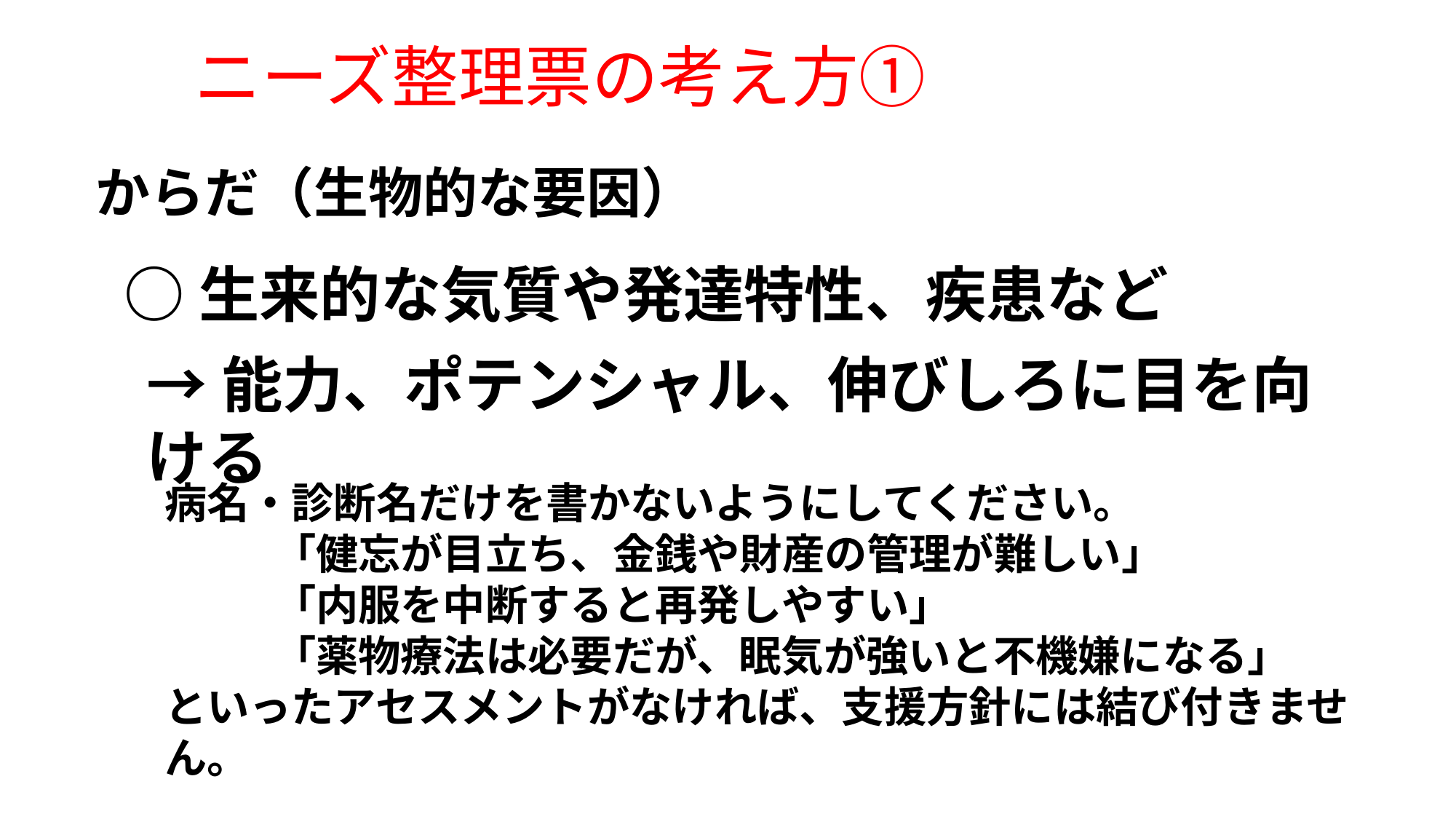

# ニーズ整理票の考え方①
からだ（生物的な要因）
○生来的な気質や発達特性、疾患など
→能力、ポテンシャル、伸びしろに目を向ける
病名・診断名だけを書かないようにしてください。
	「健忘が目立ち、金銭や財産の管理が難しい」
	「内服を中断すると再発しやすい」
	「薬物療法は必要だが、眠気が強いと不機嫌になる」
といったアセスメントがなければ、支援方針には結び付きません。